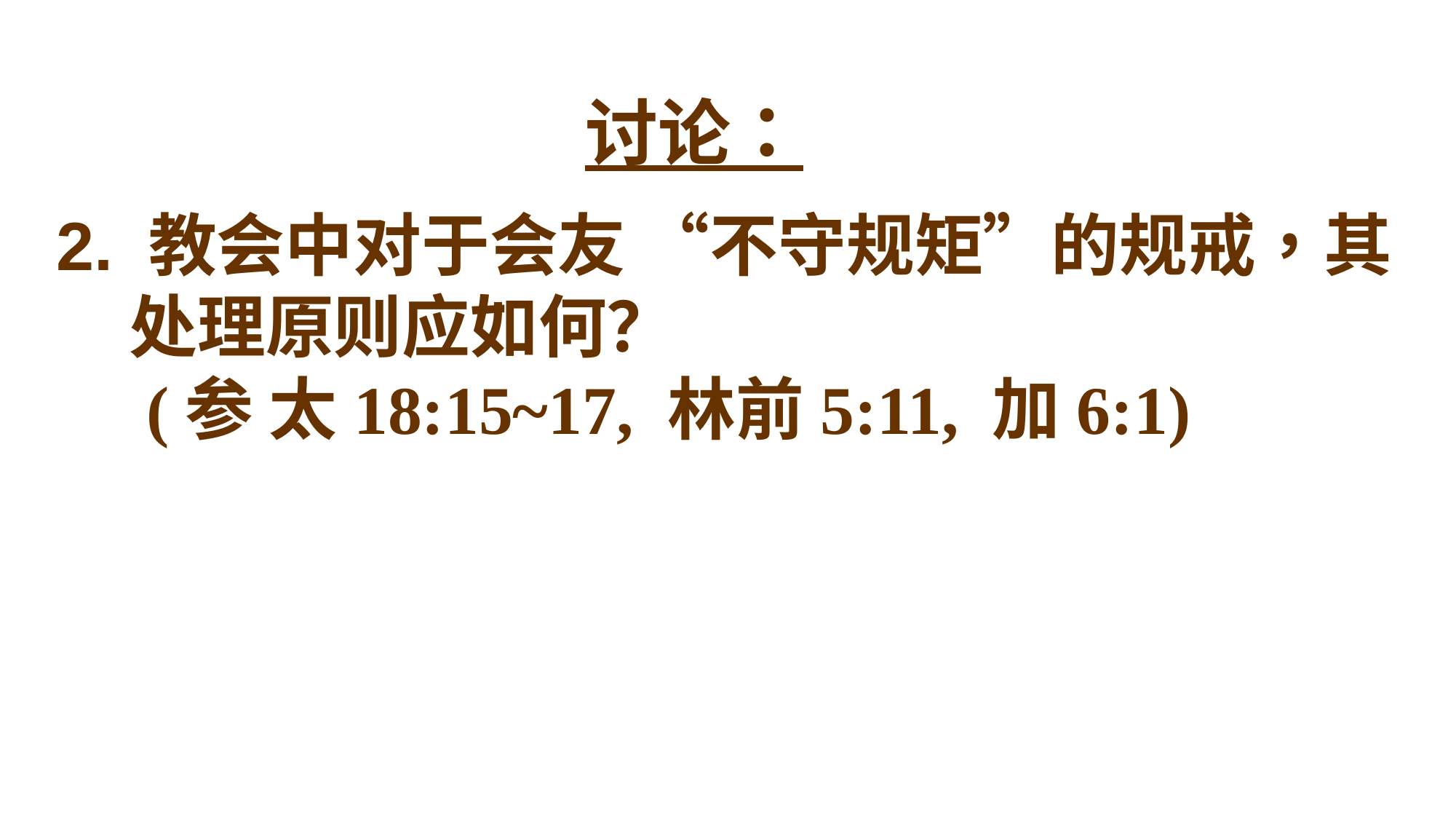

讨论：
2. 教会中对于会友 “不守规矩”的规戒，其处理原则应如何？
	 (参 太18:15~17, 林前5:11, 加6:1)